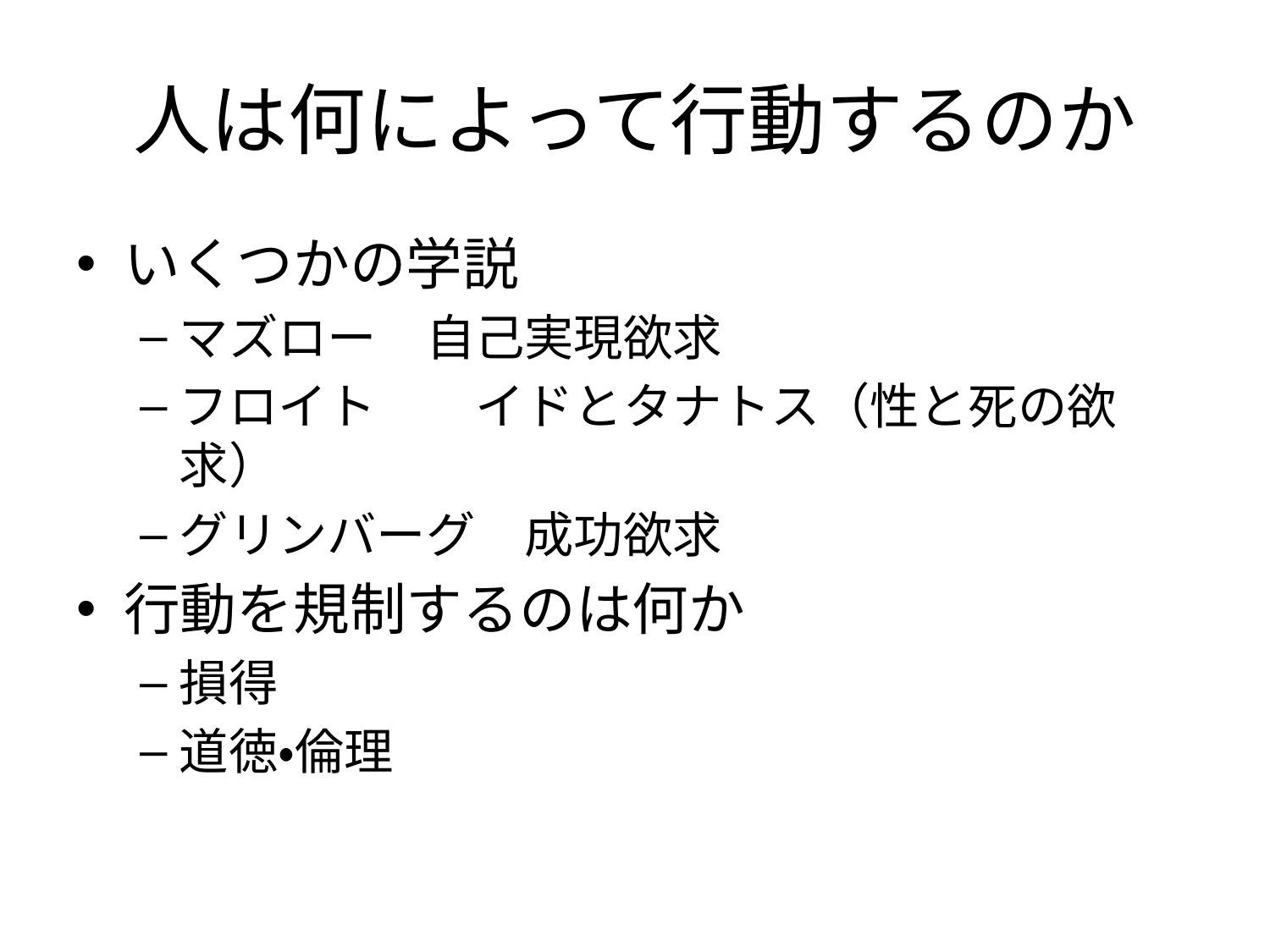

# 人は何によって行動するのか
いくつかの学説
マズロー　自己実現欲求
フロイト　　イドとタナトス（性と死の欲求）
グリンバーグ　成功欲求
行動を規制するのは何か
損得
道徳・倫理